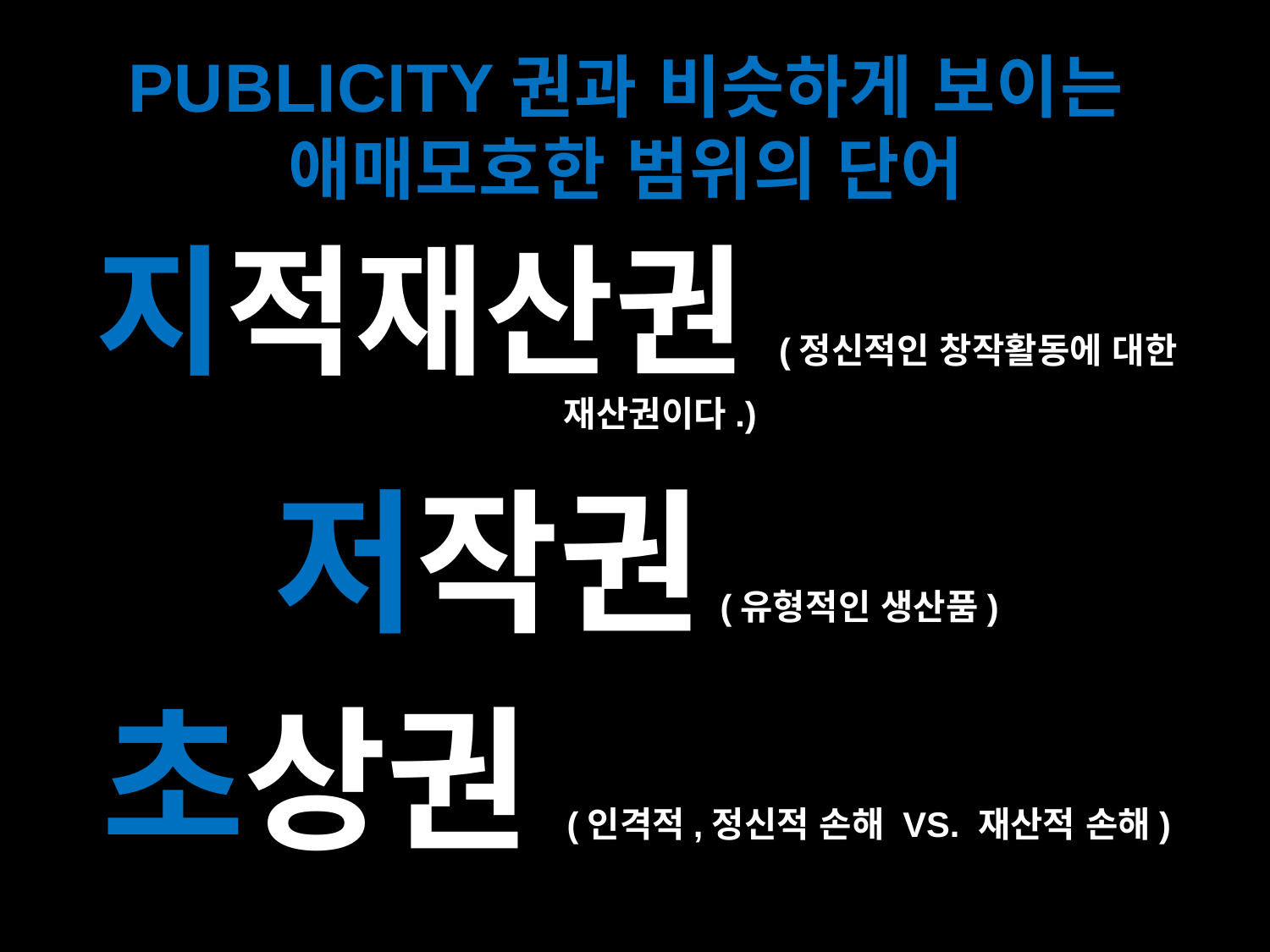

# PUBLICITY권과 비슷하게 보이는 애매모호한 범위의 단어
지적재산권(정신적인 창작활동에 대한 재산권이다.)
저작권 (유형적인 생산품)
초상권(인격적,정신적 손해 VS. 재산적 손해)